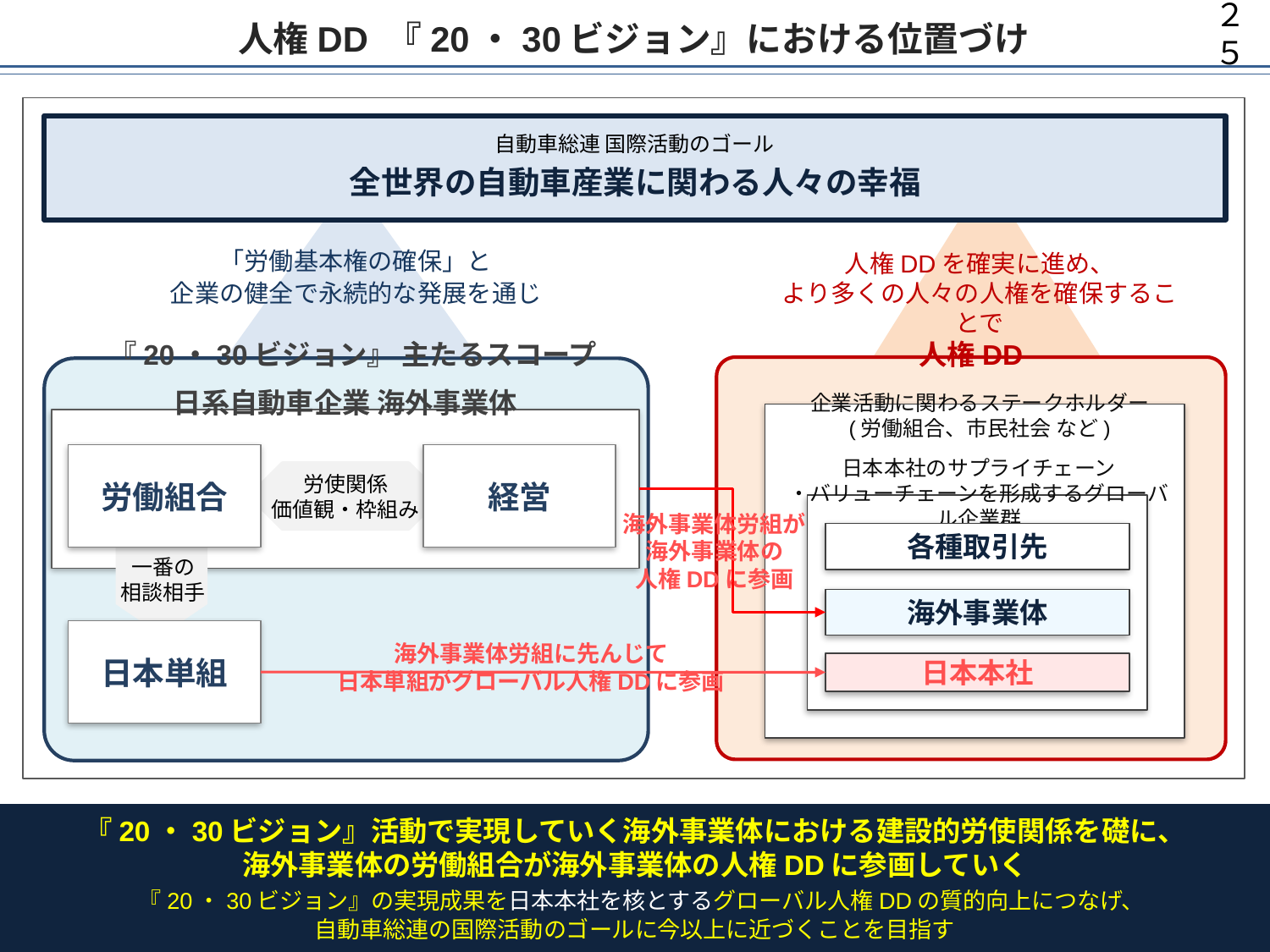

２５

人権DD 『20・30ビジョン』における位置づけ

自動車総連 国際活動のゴール
全世界の自動車産業に関わる人々の幸福

「労働基本権の確保」と

企業の健全で永続的な発展を通じ
人権DDを確実に進め、
より多くの人々の人権を確保することで
『20・30ビジョン』 主たるスコープ
人権DD

日系自動車企業 海外事業体
企業活動に関わるステークホルダー
(労働組合、市民社会 など)

労働組合
経営
日本本社のサプライチェーン
・バリューチェーンを形成するグローバル企業群

労使関係
価値観・枠組み

海外事業体労組が
海外事業体の
人権DDに参画
各種取引先

一番の
相談相手
海外事業体
日本単組
海外事業体労組に先んじて
日本単組がグローバル人権DDに参画
日本本社
『20・30ビジョン』活動で実現していく海外事業体における建設的労使関係を礎に、
海外事業体の労働組合が海外事業体の人権DDに参画していく
 『20・30ビジョン』の実現成果を日本本社を核とするグローバル人権DDの質的向上につなげ、
自動車総連の国際活動のゴールに今以上に近づくことを目指す